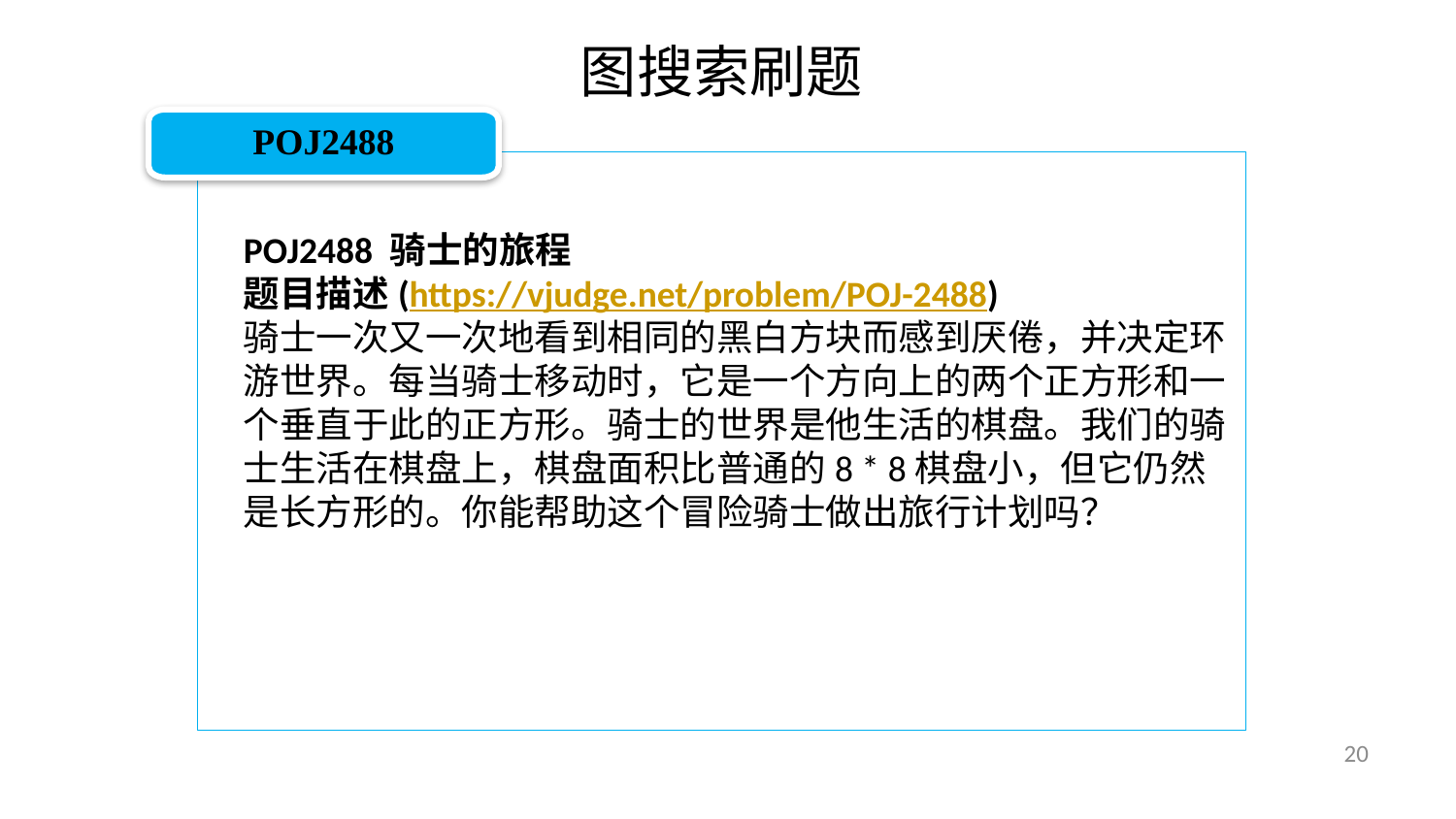

图搜索刷题
POJ2488

POJ2488 骑士的旅程
题目描述(https://vjudge.net/problem/POJ-2488)
骑士一次又一次地看到相同的黑白方块而感到厌倦，并决定环游世界。每当骑士移动时，它是一个方向上的两个正方形和一个垂直于此的正方形。骑士的世界是他生活的棋盘。我们的骑士生活在棋盘上，棋盘面积比普通的8 * 8棋盘小，但它仍然是长方形的。你能帮助这个冒险骑士做出旅行计划吗？
20